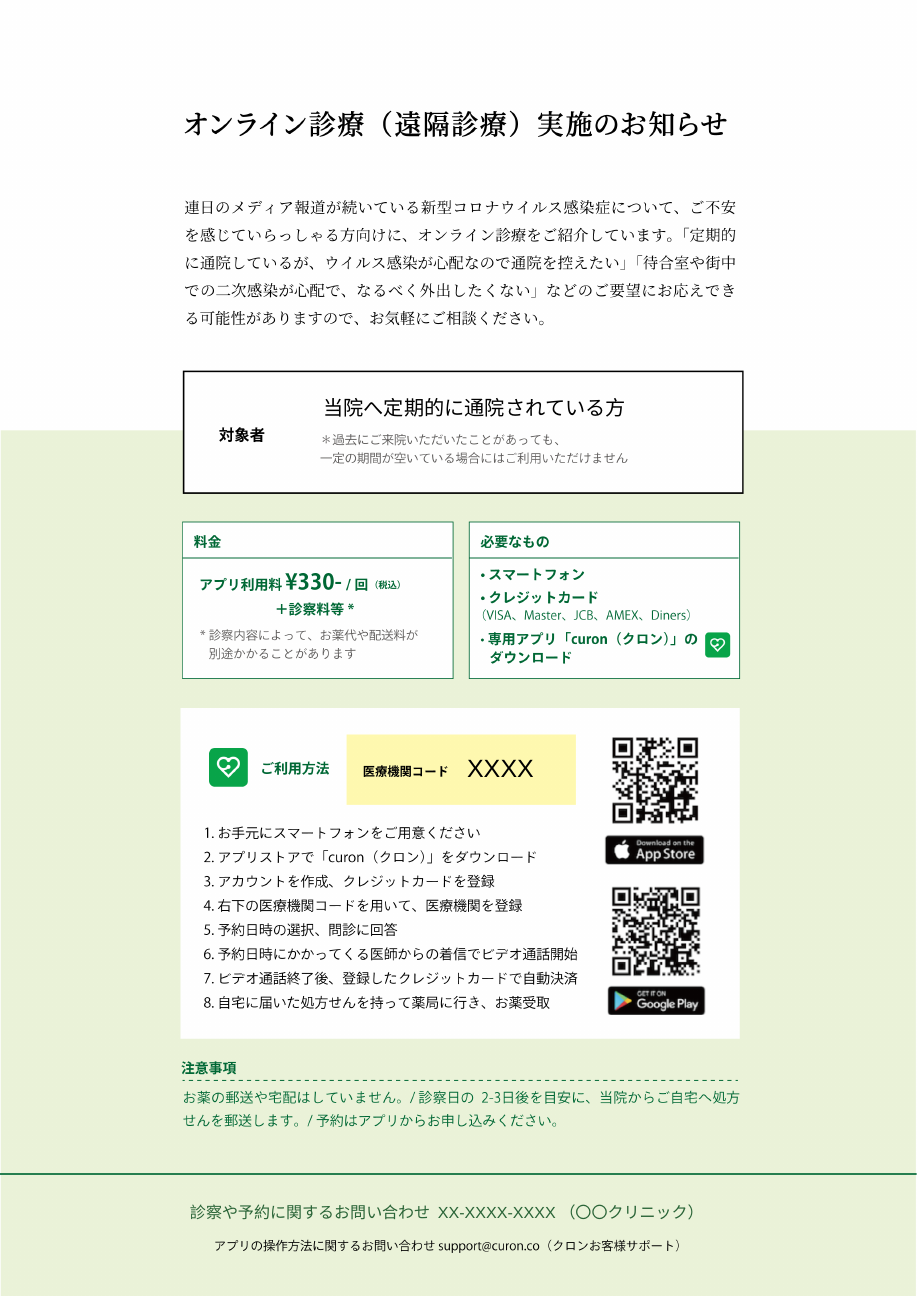

当院へ定期的に通院されている⽅
XXXX
診察や予約に関するお問い合わせ XX-XXXX-XXXX（〇〇クリニック）